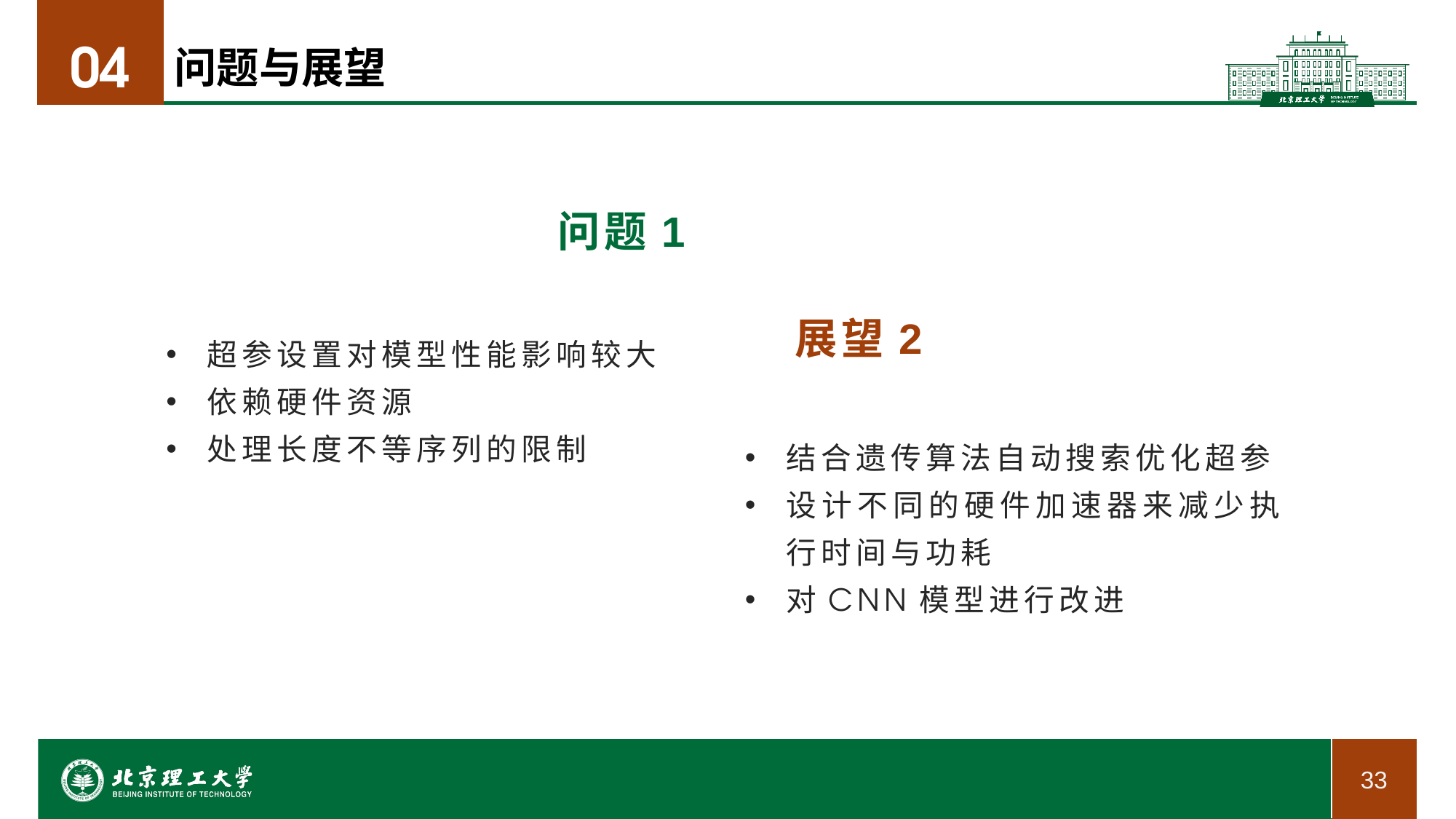

04
# 问题与展望

问题1

展望2
超参设置对模型性能影响较大
依赖硬件资源
处理长度不等序列的限制

结合遗传算法自动搜索优化超参
设计不同的硬件加速器来减少执行时间与功耗
对CNN模型进行改进